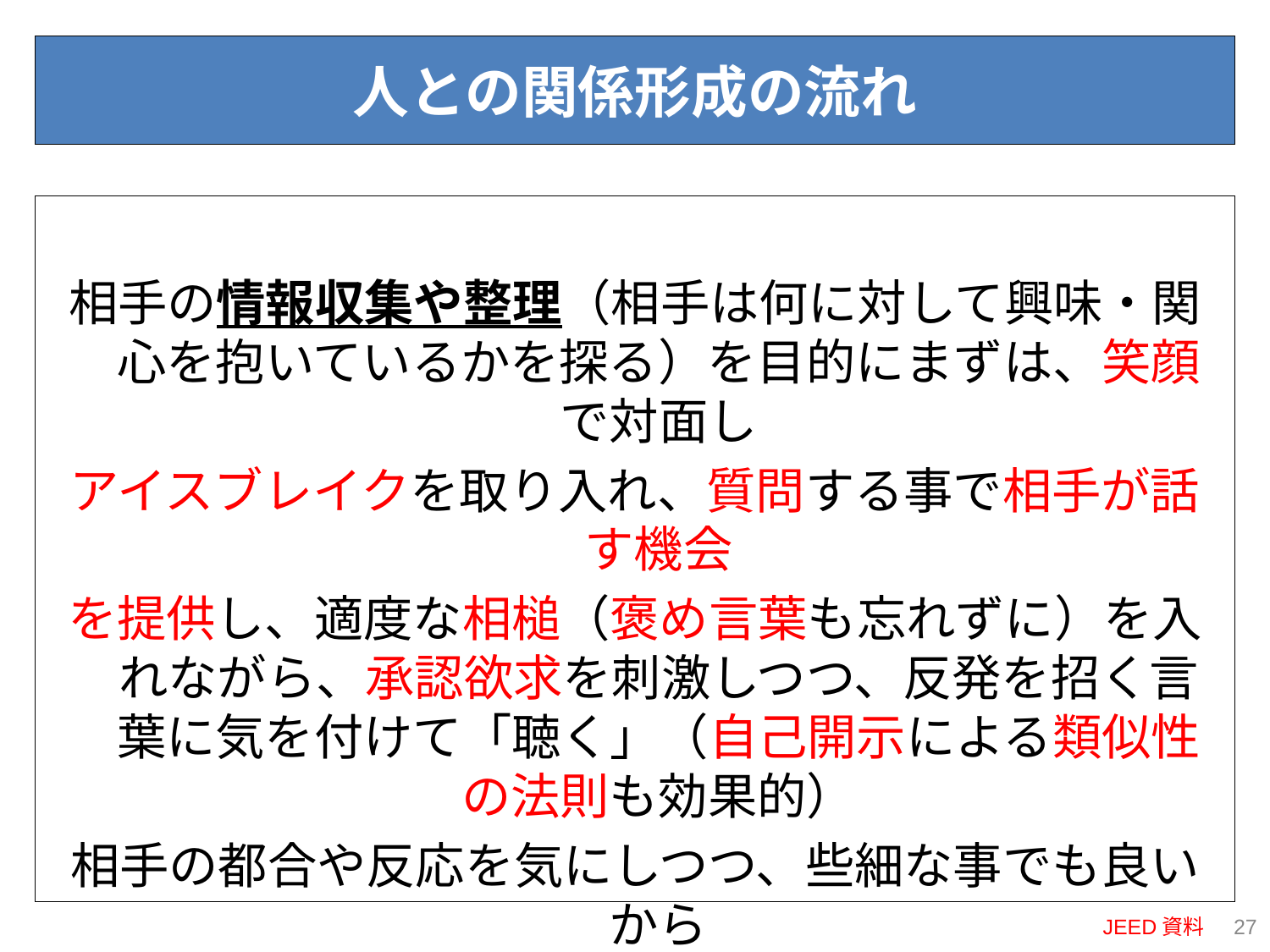

# 人との関係形成の流れ

相手の情報収集や整理（相手は何に対して興味・関心を抱いているかを探る）を目的にまずは、笑顔で対面し
アイスブレイクを取り入れ、質問する事で相手が話す機会
を提供し、適度な相槌（褒め言葉も忘れずに）を入れながら、承認欲求を刺激しつつ、反発を招く言葉に気を付けて「聴く」（自己開示による類似性の法則も効果的）
相手の都合や反応を気にしつつ、些細な事でも良いから
単純接触を繰り返し行なう。
JEED資料
27